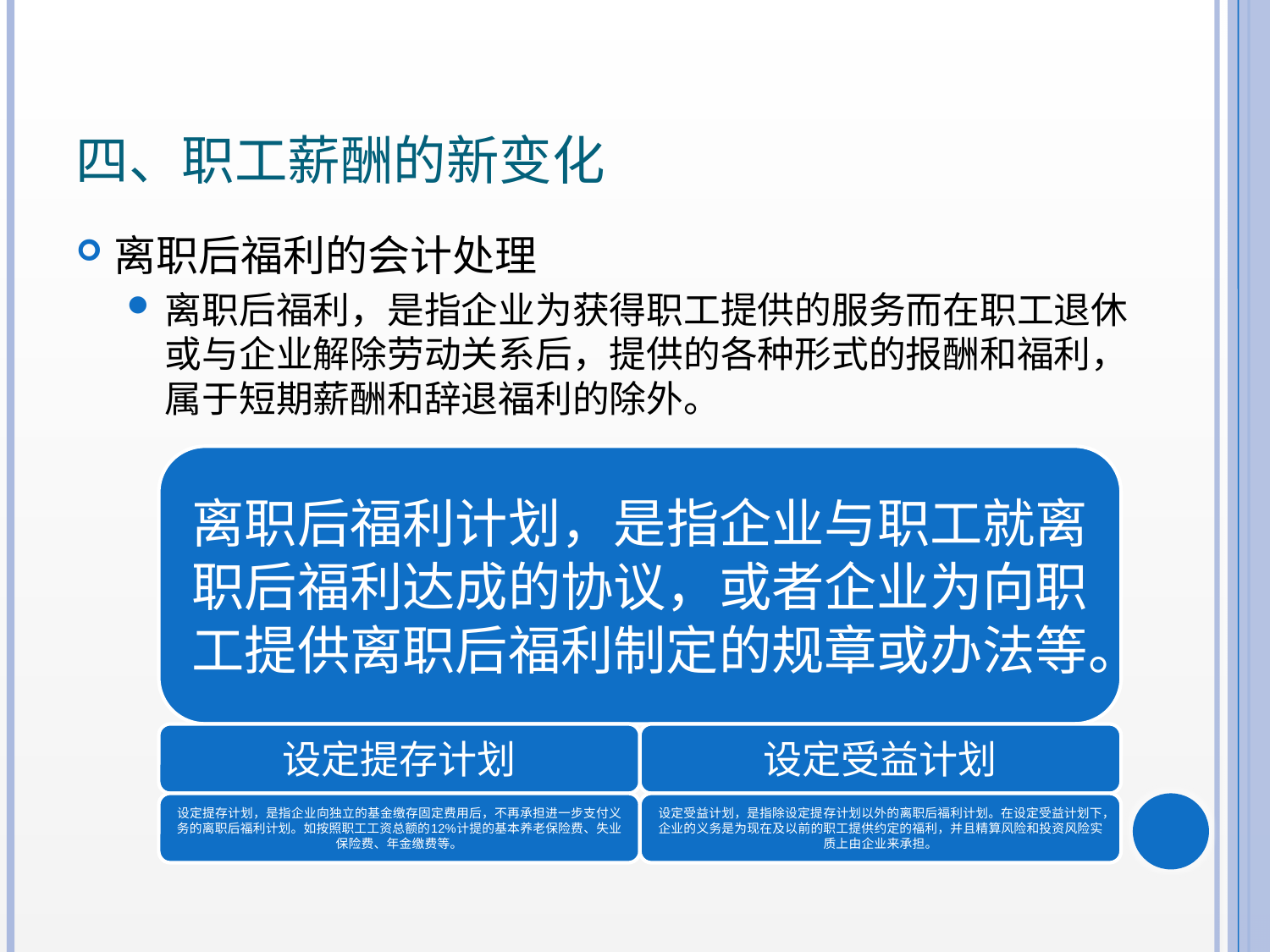

# 四、职工薪酬的新变化
离职后福利的会计处理
离职后福利，是指企业为获得职工提供的服务而在职工退休或与企业解除劳动关系后，提供的各种形式的报酬和福利，属于短期薪酬和辞退福利的除外。
离职后福利计划，是指企业与职工就离职后福利达成的协议，或者企业为向职工提供离职后福利制定的规章或办法等。
设定提存计划
设定提存计划，是指企业向独立的基金缴存固定费用后，不再承担进一步支付义务的离职后福利计划。如按照职工工资总额的12%计提的基本养老保险费、失业保险费、年金缴费等。
设定受益计划
设定受益计划，是指除设定提存计划以外的离职后福利计划。在设定受益计划下，企业的义务是为现在及以前的职工提供约定的福利，并且精算风险和投资风险实质上由企业来承担。